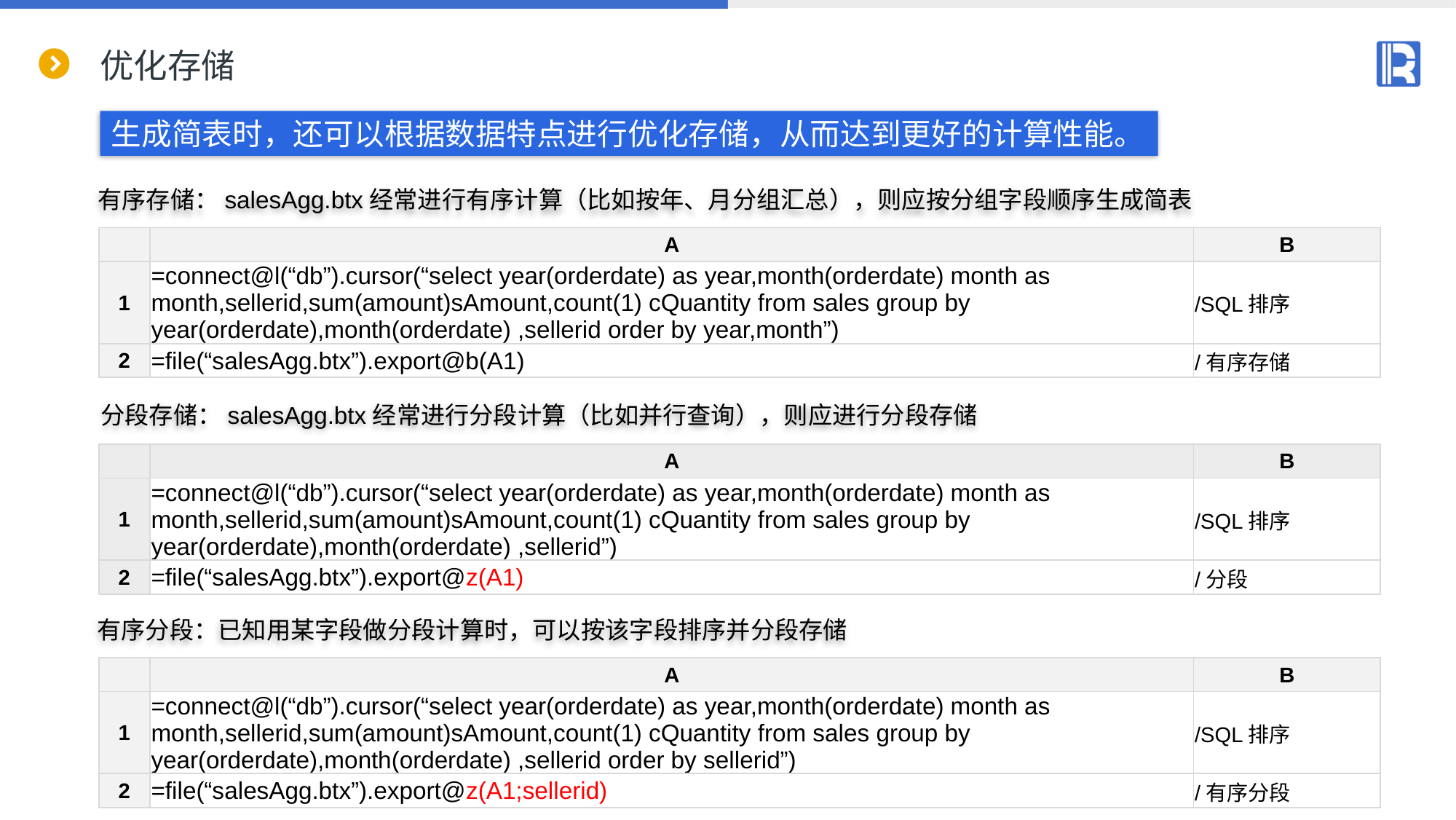

# 优化存储
生成简表时，还可以根据数据特点进行优化存储，从而达到更好的计算性能。
有序存储：salesAgg.btx经常进行有序计算（比如按年、月分组汇总），则应按分组字段顺序生成简表
|  | A | B |
| --- | --- | --- |
| 1 | =connect@l(“db”).cursor(“select year(orderdate) as year,month(orderdate) month as month,sellerid,sum(amount)sAmount,count(1) cQuantity from sales group by year(orderdate),month(orderdate) ,sellerid order by year,month”) | /SQL排序 |
| 2 | =file(“salesAgg.btx”).export@b(A1) | /有序存储 |
分段存储：salesAgg.btx经常进行分段计算（比如并行查询），则应进行分段存储
|  | A | B |
| --- | --- | --- |
| 1 | =connect@l(“db”).cursor(“select year(orderdate) as year,month(orderdate) month as month,sellerid,sum(amount)sAmount,count(1) cQuantity from sales group by year(orderdate),month(orderdate) ,sellerid”) | /SQL排序 |
| 2 | =file(“salesAgg.btx”).export@z(A1) | /分段 |
有序分段：已知用某字段做分段计算时，可以按该字段排序并分段存储
|  | A | B |
| --- | --- | --- |
| 1 | =connect@l(“db”).cursor(“select year(orderdate) as year,month(orderdate) month as month,sellerid,sum(amount)sAmount,count(1) cQuantity from sales group by year(orderdate),month(orderdate) ,sellerid order by sellerid”) | /SQL排序 |
| 2 | =file(“salesAgg.btx”).export@z(A1;sellerid) | /有序分段 |